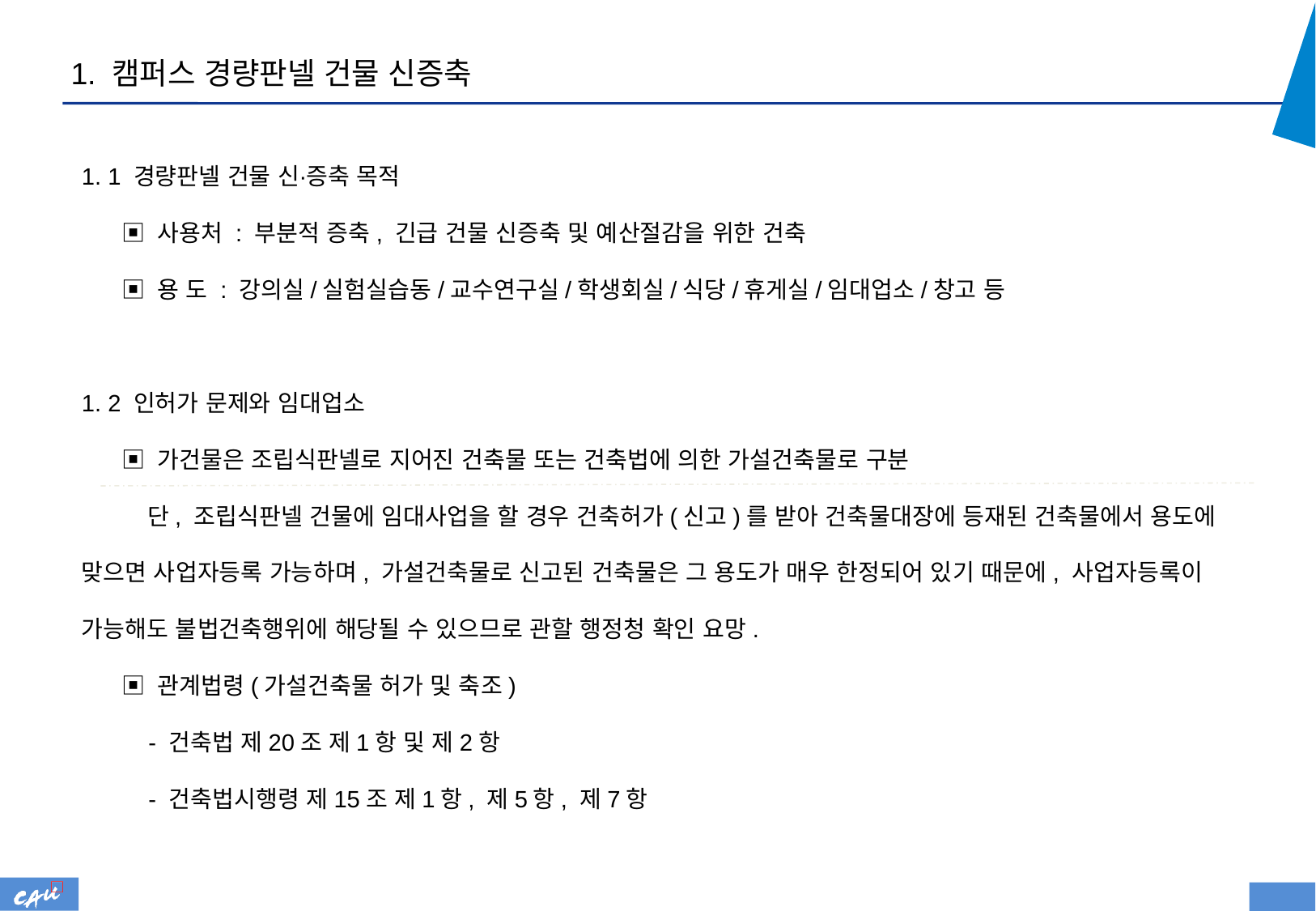

1. 캠퍼스 경량판넬 건물 신증축
1. 1 경량판넬 건물 신∙증축 목적
      ▣ 사용처 : 부분적 증축, 긴급 건물 신증축 및 예산절감을 위한 건축
      ▣ 용 도 : 강의실/실험실습동/교수연구실/학생회실/식당/휴게실/임대업소/창고 등

1. 2 인허가 문제와 임대업소
      ▣ 가건물은 조립식판넬로 지어진 건축물 또는 건축법에 의한 가설건축물로 구분
         단, 조립식판넬 건물에 임대사업을 할 경우 건축허가(신고)를 받아 건축물대장에 등재된 건축물에서 용도에 맞으면 사업자등록 가능하며, 가설건축물로 신고된 건축물은 그 용도가 매우 한정되어 있기 때문에, 사업자등록이 가능해도 불법건축행위에 해당될 수 있으므로 관할 행정청 확인 요망.
      ▣ 관계법령(가설건축물 허가 및 축조)
          - 건축법 제20조 제1항 및 제2항
          - 건축법시행령 제15조 제1항, 제5항, 제7항
2